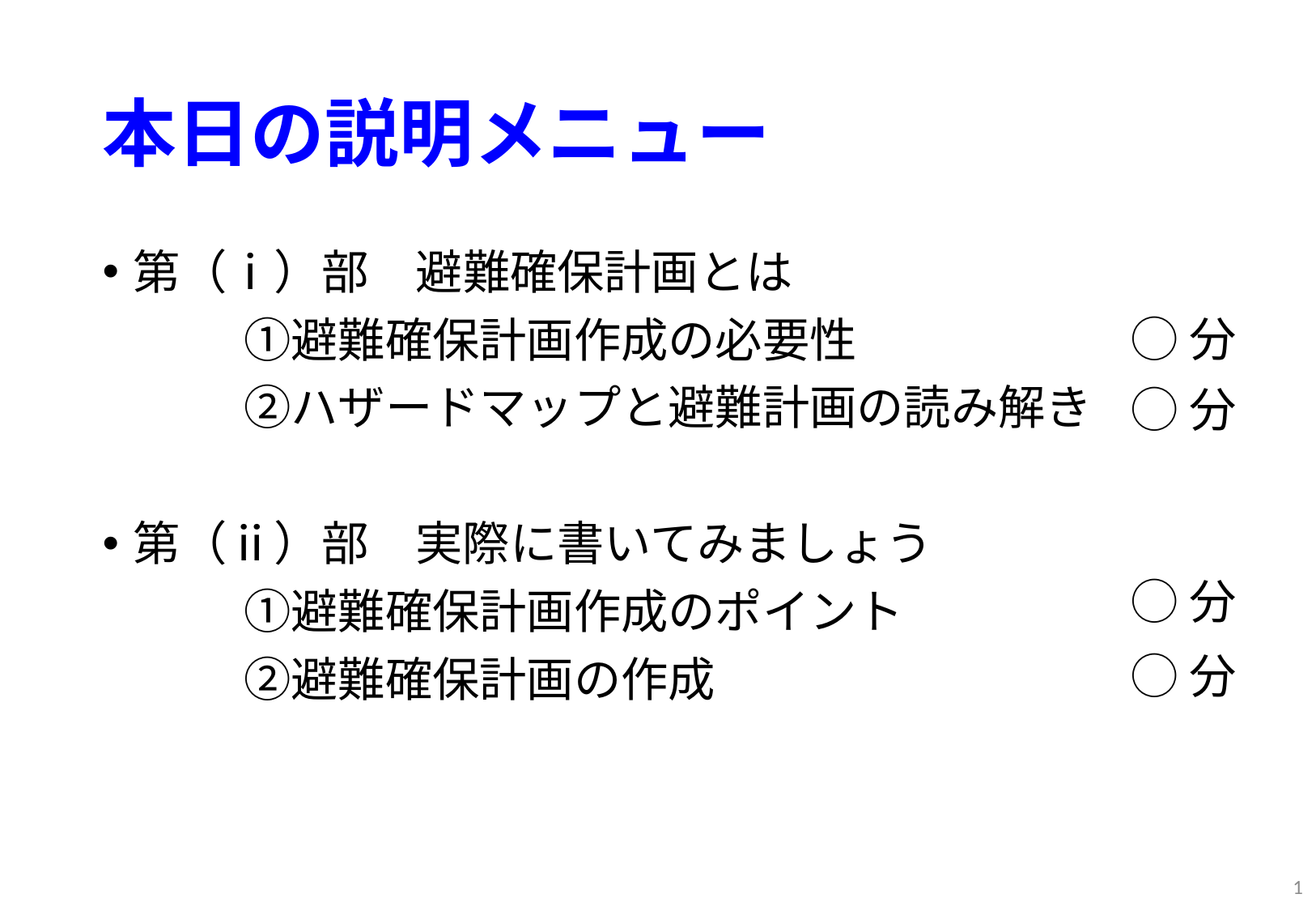

# 本日の説明メニュー
第（ⅰ）部　避難確保計画とは
　　　①避難確保計画作成の必要性
　　　②ハザードマップと避難計画の読み解き

第（ⅱ）部　実際に書いてみましょう
　　　①避難確保計画作成のポイント
　　　②避難確保計画の作成

◯分
◯分
◯分
◯分
1